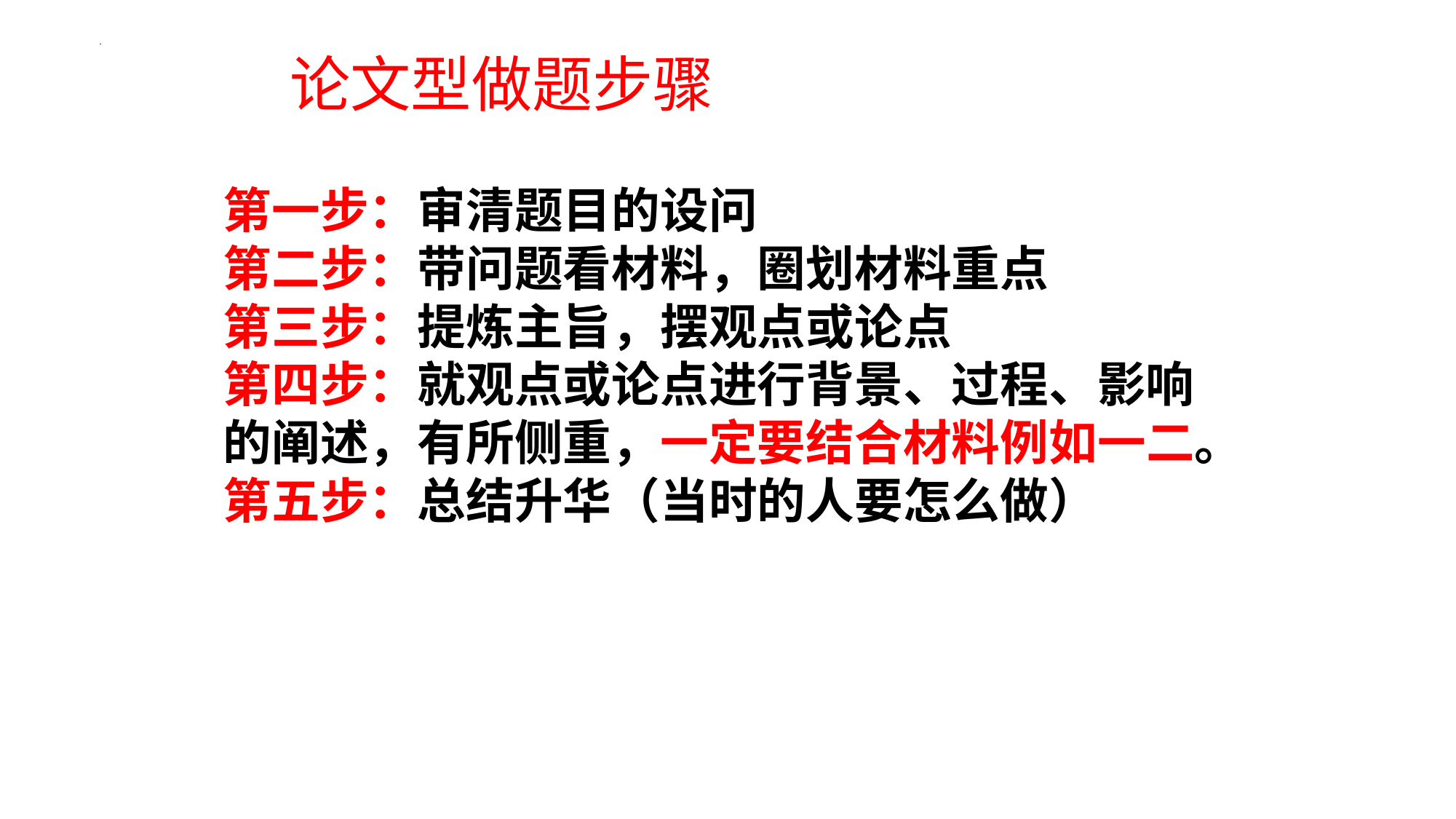

论文型做题步骤
第一步：审清题目的设问
第二步：带问题看材料，圈划材料重点
第三步：提炼主旨，摆观点或论点
第四步：就观点或论点进行背景、过程、影响的阐述，有所侧重，一定要结合材料例如一二。
第五步：总结升华（当时的人要怎么做）